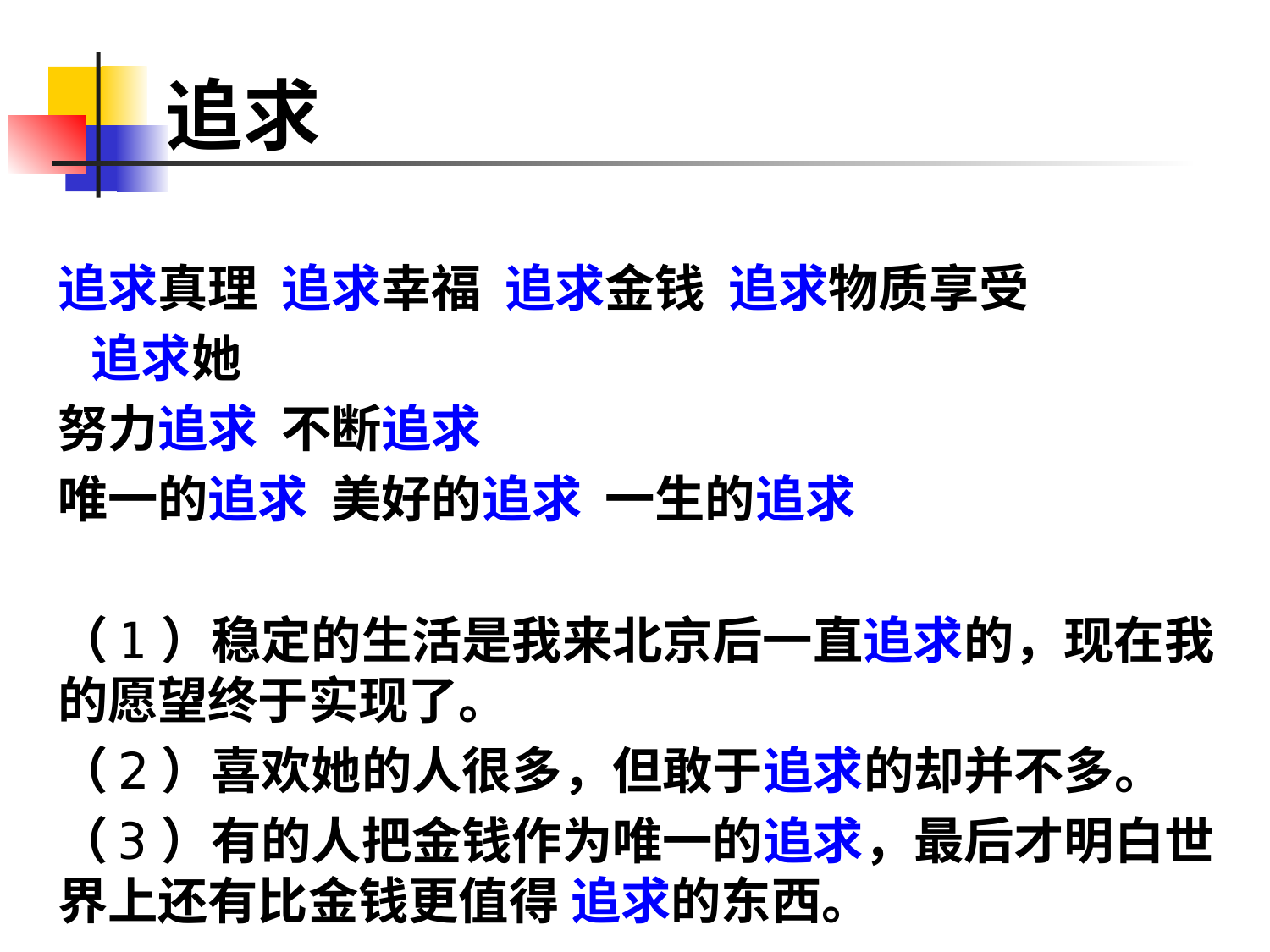

# 追求
追求真理  追求幸福  追求金钱  追求物质享受
  追求她
努力追求  不断追求
唯一的追求  美好的追求  一生的追求

（1）稳定的生活是我来北京后一直追求的，现在我的愿望终于实现了。
（2）喜欢她的人很多，但敢于追求的却并不多。
（3）有的人把金钱作为唯一的追求，最后才明白世界上还有比金钱更值得 追求的东西。